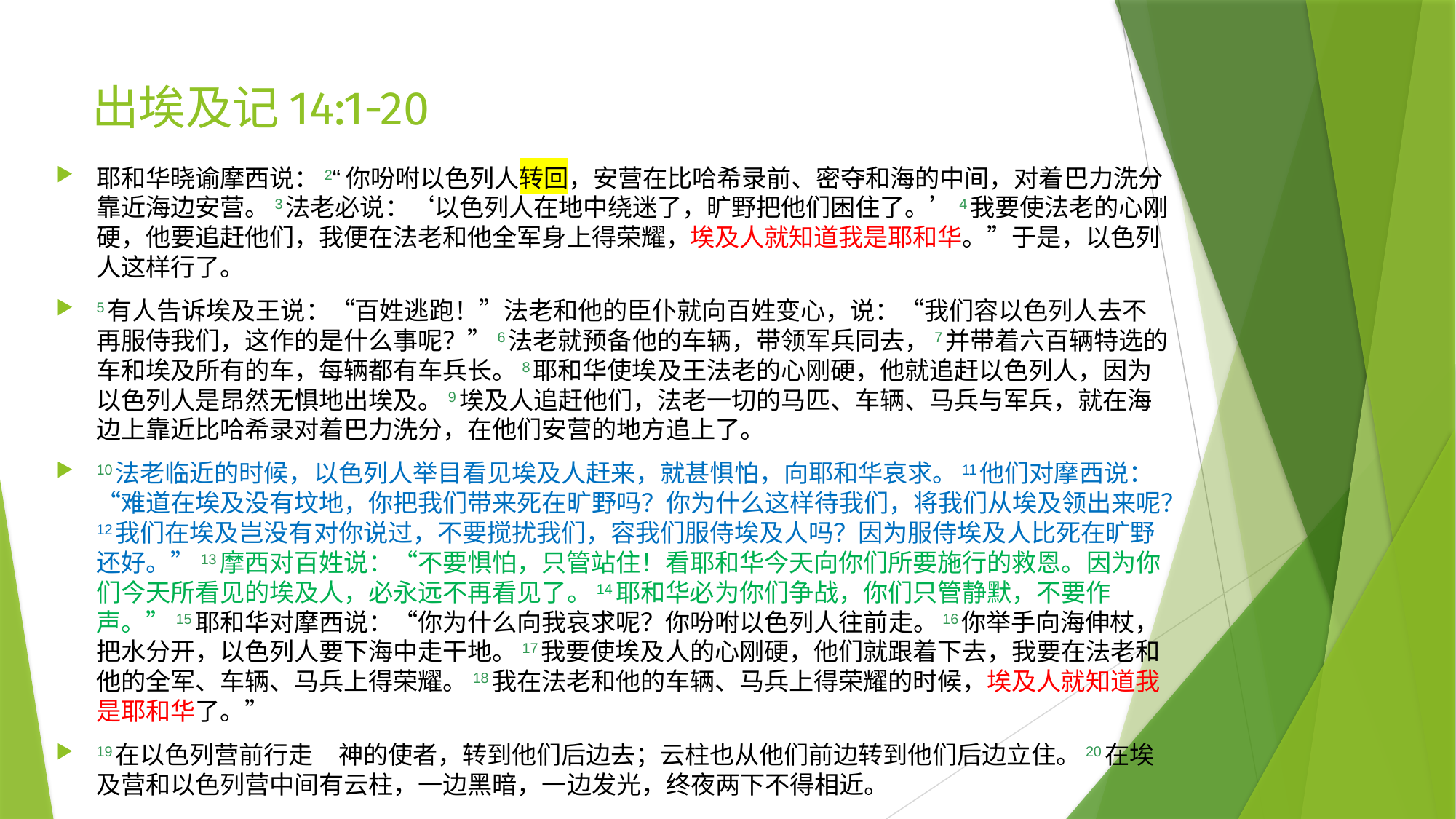

# 出埃及记14:1-20
耶和华晓谕摩西说：2“你吩咐以色列人转回，安营在比哈希录前、密夺和海的中间，对着巴力洗分靠近海边安营。3法老必说：‘以色列人在地中绕迷了，旷野把他们困住了。’4我要使法老的心刚硬，他要追赶他们，我便在法老和他全军身上得荣耀，埃及人就知道我是耶和华。”于是，以色列人这样行了。
5有人告诉埃及王说：“百姓逃跑！”法老和他的臣仆就向百姓变心，说：“我们容以色列人去不再服侍我们，这作的是什么事呢？”6法老就预备他的车辆，带领军兵同去，7并带着六百辆特选的车和埃及所有的车，每辆都有车兵长。8耶和华使埃及王法老的心刚硬，他就追赶以色列人，因为以色列人是昂然无惧地出埃及。9埃及人追赶他们，法老一切的马匹、车辆、马兵与军兵，就在海边上靠近比哈希录对着巴力洗分，在他们安营的地方追上了。
10法老临近的时候，以色列人举目看见埃及人赶来，就甚惧怕，向耶和华哀求。11他们对摩西说：“难道在埃及没有坟地，你把我们带来死在旷野吗？你为什么这样待我们，将我们从埃及领出来呢？12我们在埃及岂没有对你说过，不要搅扰我们，容我们服侍埃及人吗？因为服侍埃及人比死在旷野还好。”13摩西对百姓说：“不要惧怕，只管站住！看耶和华今天向你们所要施行的救恩。因为你们今天所看见的埃及人，必永远不再看见了。14耶和华必为你们争战，你们只管静默，不要作声。”15耶和华对摩西说：“你为什么向我哀求呢？你吩咐以色列人往前走。16你举手向海伸杖，把水分开，以色列人要下海中走干地。17我要使埃及人的心刚硬，他们就跟着下去，我要在法老和他的全军、车辆、马兵上得荣耀。18我在法老和他的车辆、马兵上得荣耀的时候，埃及人就知道我是耶和华了。”
19在以色列营前行走　神的使者，转到他们后边去；云柱也从他们前边转到他们后边立住。20在埃及营和以色列营中间有云柱，一边黑暗，一边发光，终夜两下不得相近。